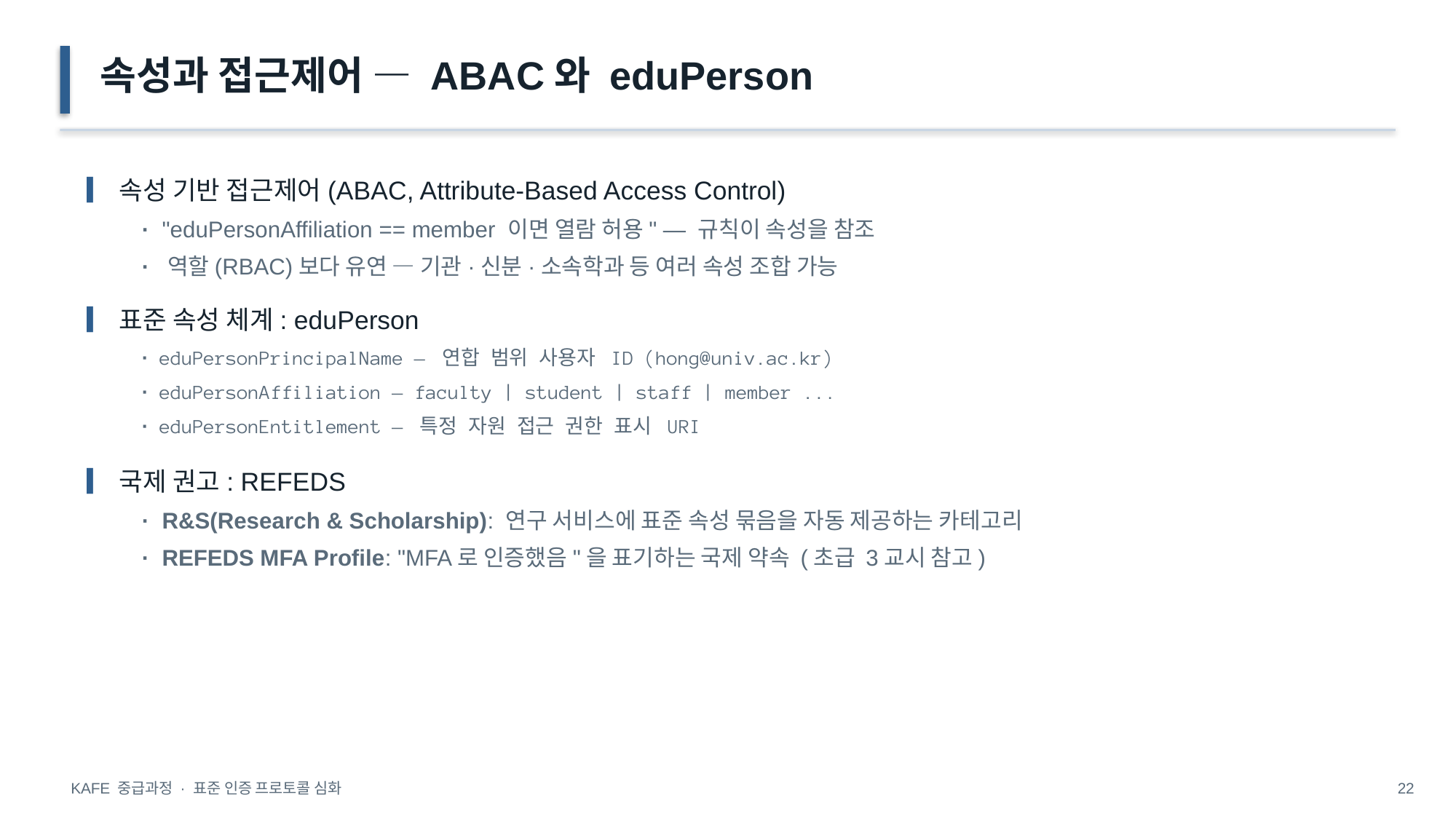

속성과 접근제어 — ABAC와 eduPerson

▎속성 기반 접근제어(ABAC, Attribute-Based Access Control)
·  "eduPersonAffiliation == member 이면 열람 허용" — 규칙이 속성을 참조
·  역할(RBAC)보다 유연 — 기관·신분·소속학과 등 여러 속성 조합 가능
▎표준 속성 체계: eduPerson
·  eduPersonPrincipalName — 연합 범위 사용자 ID (hong@univ.ac.kr)
·  eduPersonAffiliation — faculty | student | staff | member ...
·  eduPersonEntitlement — 특정 자원 접근 권한 표시 URI
▎국제 권고: REFEDS
·  R&S(Research & Scholarship): 연구 서비스에 표준 속성 묶음을 자동 제공하는 카테고리
·  REFEDS MFA Profile: "MFA로 인증했음"을 표기하는 국제 약속 (초급 3교시 참고)
KAFE 중급과정 · 표준 인증 프로토콜 심화
22